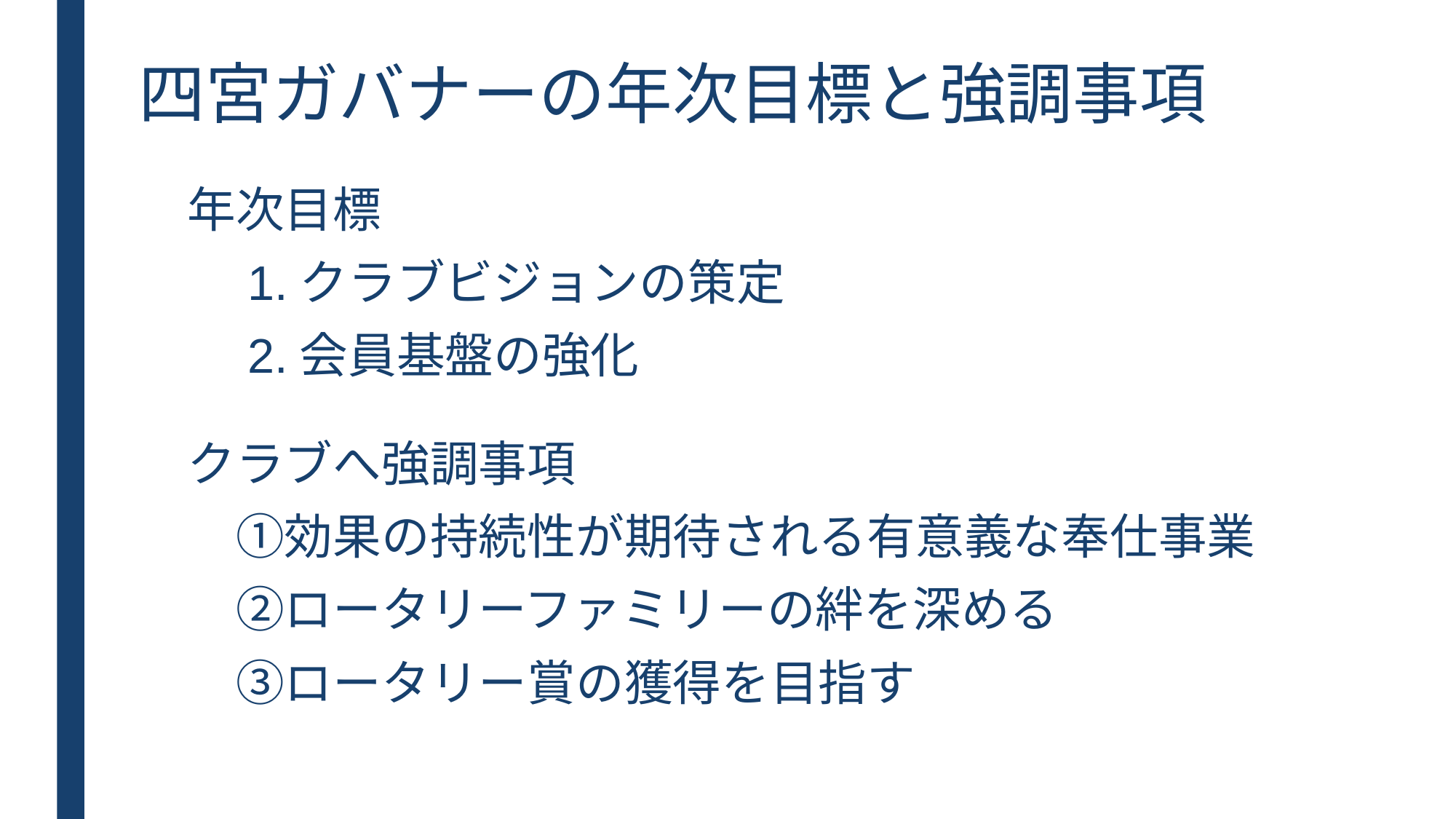

# 四宮ガバナーの年次目標と強調事項
　年次目標
　　1.クラブビジョンの策定
　　2.会員基盤の強化

　クラブへ強調事項
　　①効果の持続性が期待される有意義な奉仕事業
　　②ロータリーファミリーの絆を深める
　　③ロータリー賞の獲得を目指す